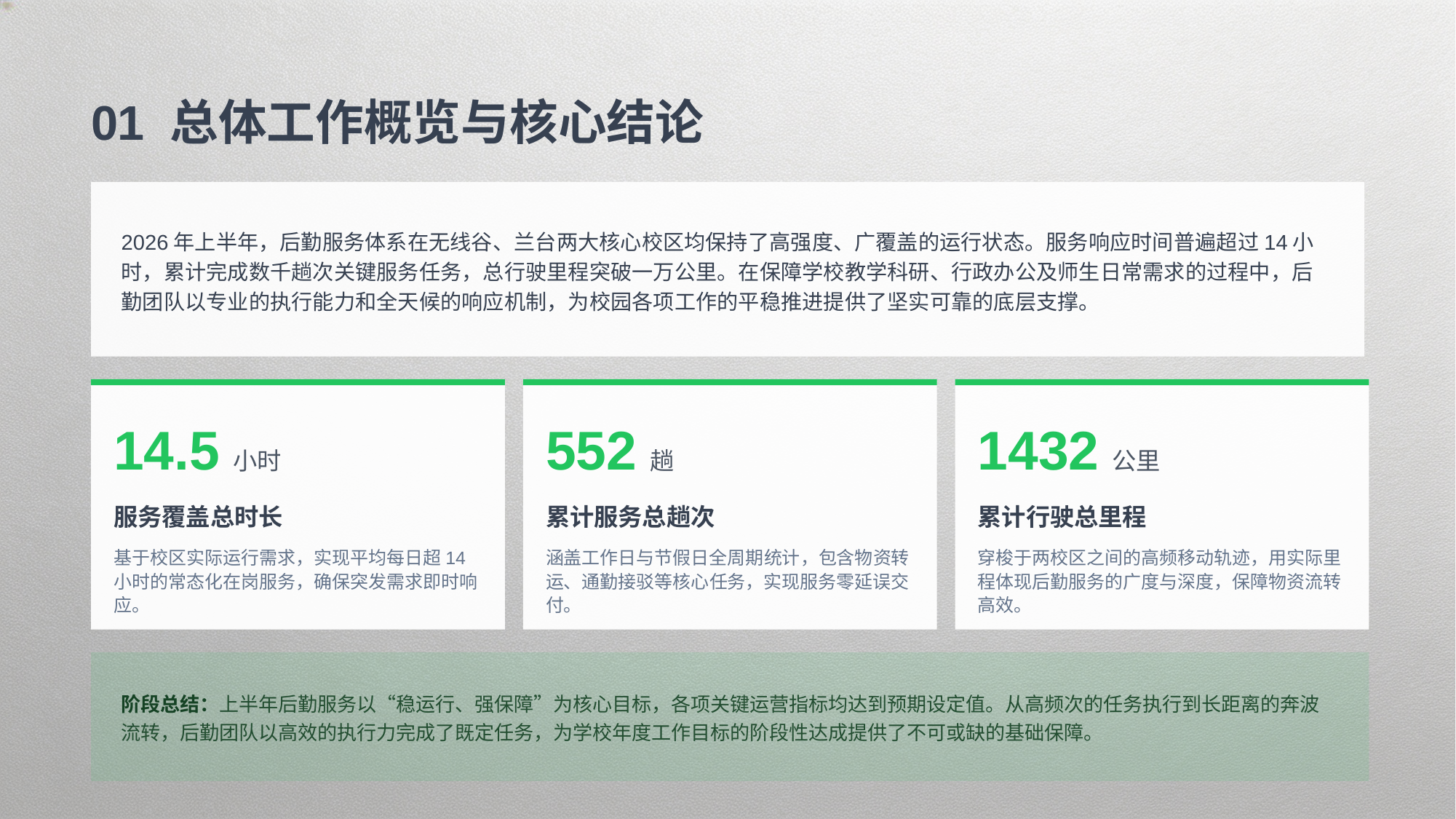

01 总体工作概览与核心结论

2026年上半年，后勤服务体系在无线谷、兰台两大核心校区均保持了高强度、广覆盖的运行状态。服务响应时间普遍超过14小时，累计完成数千趟次关键服务任务，总行驶里程突破一万公里。在保障学校教学科研、行政办公及师生日常需求的过程中，后勤团队以专业的执行能力和全天候的响应机制，为校园各项工作的平稳推进提供了坚实可靠的底层支撑。

14.5小时
552趟
1432公里
服务覆盖总时长
累计服务总趟次
累计行驶总里程
基于校区实际运行需求，实现平均每日超14小时的常态化在岗服务，确保突发需求即时响应。
涵盖工作日与节假日全周期统计，包含物资转运、通勤接驳等核心任务，实现服务零延误交付。
穿梭于两校区之间的高频移动轨迹，用实际里程体现后勤服务的广度与深度，保障物资流转高效。

阶段总结：上半年后勤服务以“稳运行、强保障”为核心目标，各项关键运营指标均达到预期设定值。从高频次的任务执行到长距离的奔波流转，后勤团队以高效的执行力完成了既定任务，为学校年度工作目标的阶段性达成提供了不可或缺的基础保障。